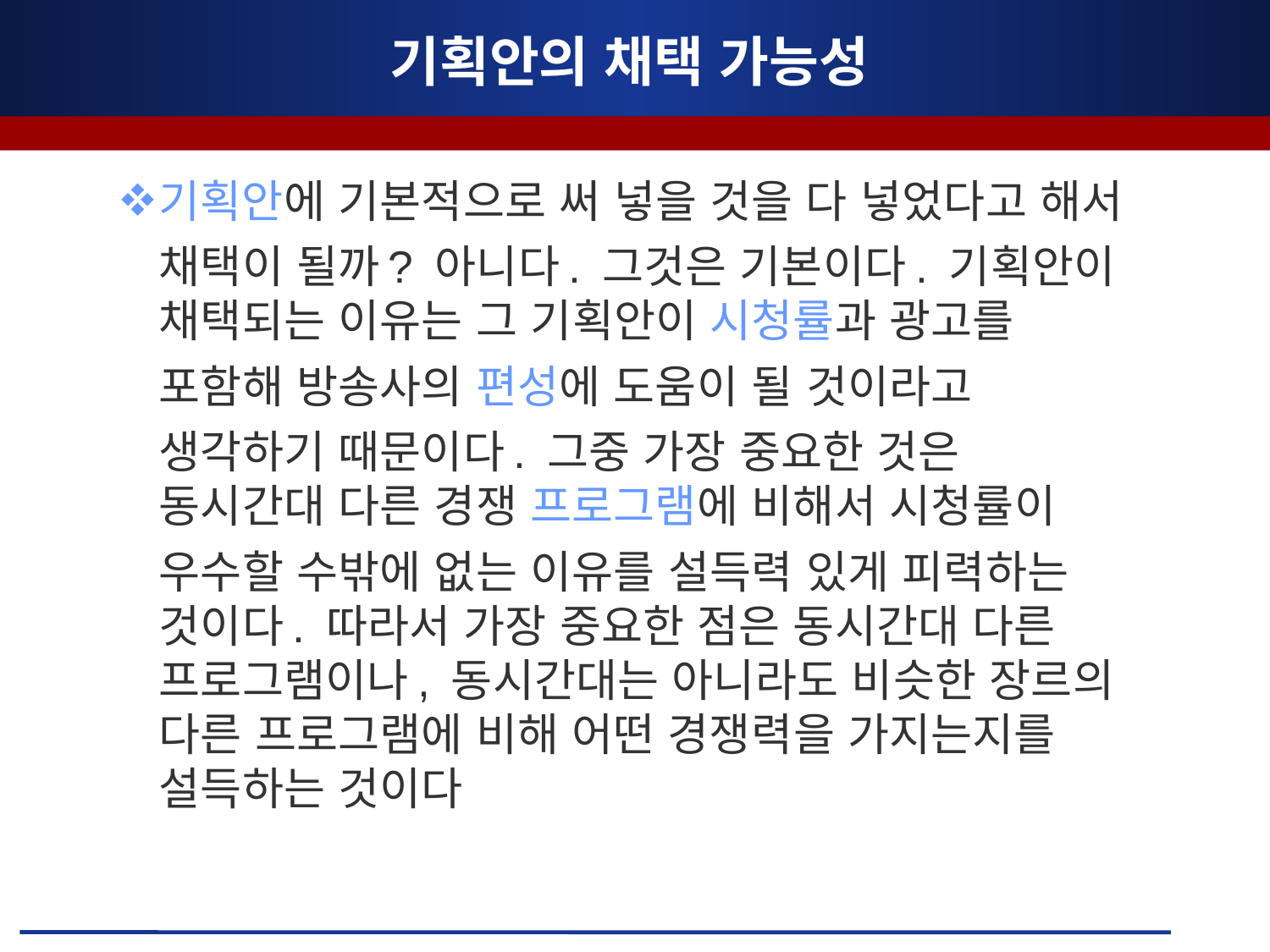

# 기획안의 채택 가능성
기획안에 기본적으로 써 넣을 것을 다 넣었다고 해서 채택이 될까? 아니다. 그것은 기본이다. 기획안이 채택되는 이유는 그 기획안이 시청률과 광고를 포함해 방송사의 편성에 도움이 될 것이라고 생각하기 때문이다. 그중 가장 중요한 것은 동시간대 다른 경쟁 프로그램에 비해서 시청률이 우수할 수밖에 없는 이유를 설득력 있게 피력하는 것이다. 따라서 가장 중요한 점은 동시간대 다른 프로그램이나, 동시간대는 아니라도 비슷한 장르의 다른 프로그램에 비해 어떤 경쟁력을 가지는지를 설득하는 것이다